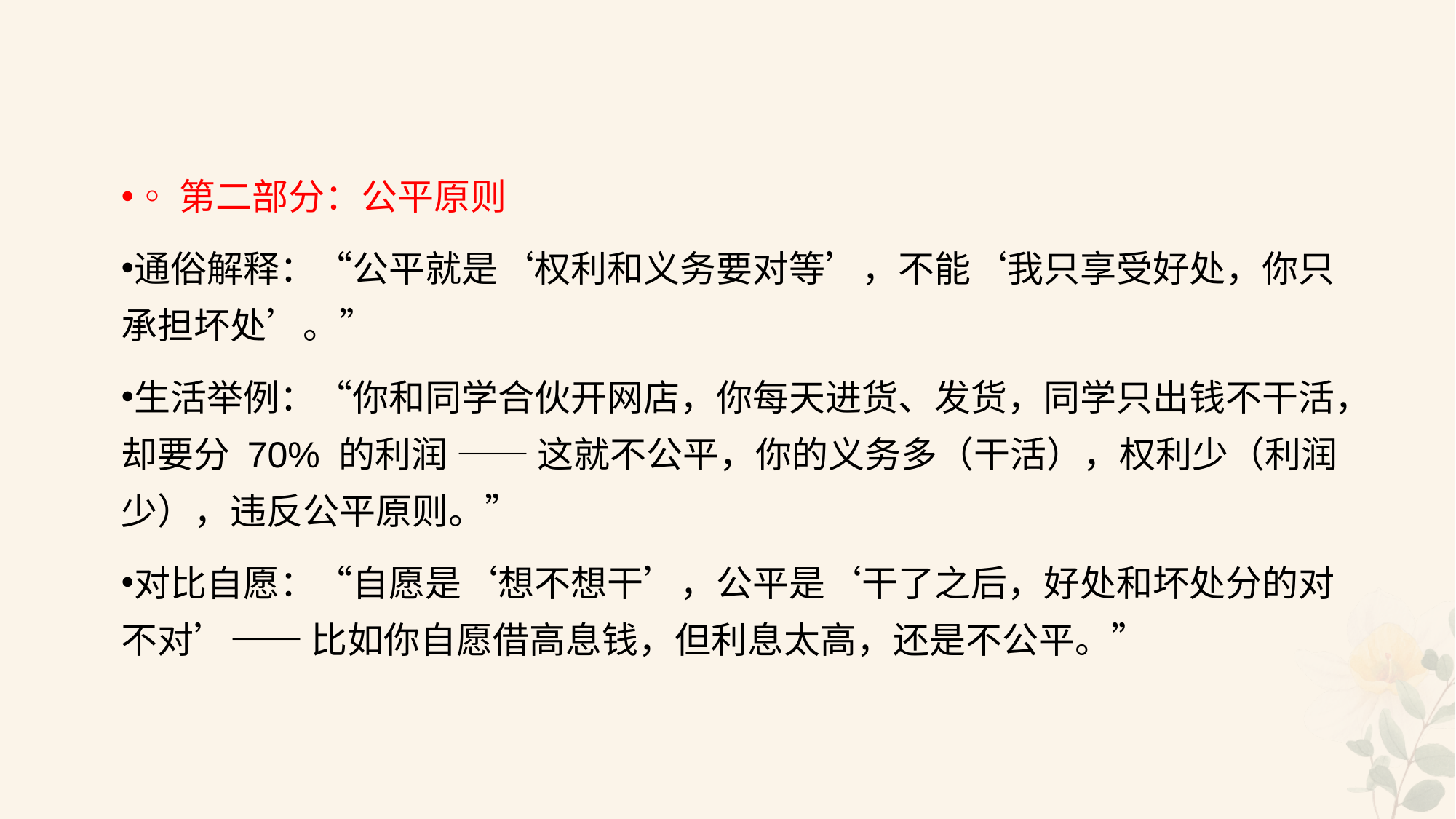

#
◦第二部分：公平原则
通俗解释：“公平就是‘权利和义务要对等’，不能‘我只享受好处，你只承担坏处’。”
生活举例：“你和同学合伙开网店，你每天进货、发货，同学只出钱不干活，却要分 70% 的利润 —— 这就不公平，你的义务多（干活），权利少（利润少），违反公平原则。”
对比自愿：“自愿是‘想不想干’，公平是‘干了之后，好处和坏处分的对不对’—— 比如你自愿借高息钱，但利息太高，还是不公平。”